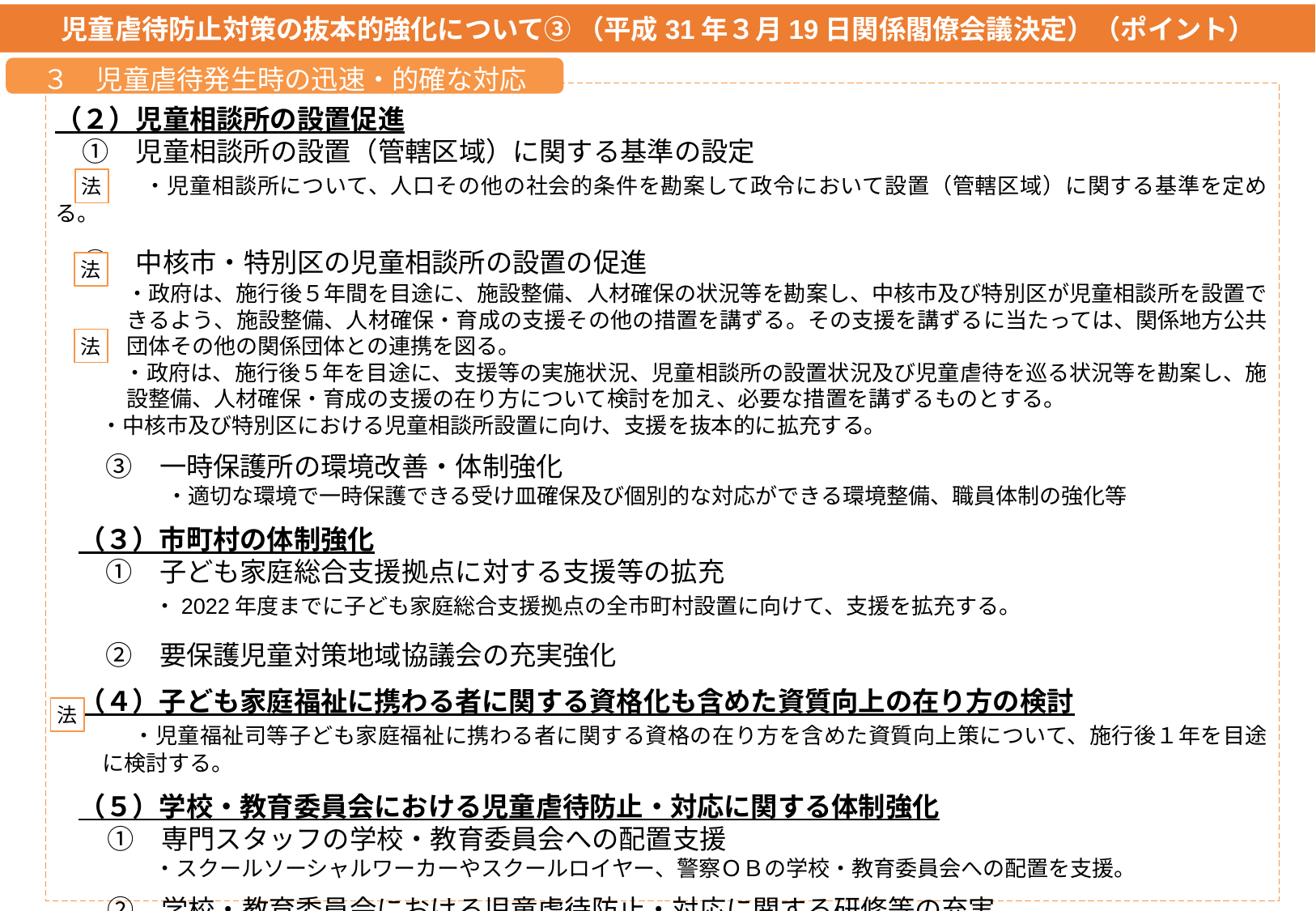

児童虐待防止対策の抜本的強化について③ （平成31年３月19日関係閣僚会議決定）（ポイント）
３　児童虐待発生時の迅速・的確な対応
（２）児童相談所の設置促進
　①　児童相談所の設置（管轄区域）に関する基準の設定
　　　 ・児童相談所について、人口その他の社会的条件を勘案して政令において設置（管轄区域）に関する基準を定める。

　②　中核市・特別区の児童相談所の設置の促進
　・政府は、施行後５年間を目途に、施設整備、人材確保の状況等を勘案し、中核市及び特別区が児童相談所を設置できるよう、施設整備、人材確保・育成の支援その他の措置を講ずる。その支援を講ずるに当たっては、関係地方公共団体その他の関係団体との連携を図る。
　・政府は、施行後５年を目途に、支援等の実施状況、児童相談所の設置状況及び児童虐待を巡る状況等を勘案し、施設整備、人材確保・育成の支援の在り方について検討を加え、必要な措置を講ずるものとする。
　・中核市及び特別区における児童相談所設置に向け、支援を抜本的に拡充する。

　③　一時保護所の環境改善・体制強化
　　　　・適切な環境で一時保護できる受け皿確保及び個別的な対応ができる環境整備、職員体制の強化等

（３）市町村の体制強化
　①　子ども家庭総合支援拠点に対する支援等の拡充
　　 　・2022年度までに子ども家庭総合支援拠点の全市町村設置に向けて、支援を拡充する。

　②　要保護児童対策地域協議会の充実強化

（４）子ども家庭福祉に携わる者に関する資格化も含めた資質向上の在り方の検討
　　・児童福祉司等子ども家庭福祉に携わる者に関する資格の在り方を含めた資質向上策について、施行後１年を目途に検討する。

（５）学校・教育委員会における児童虐待防止・対応に関する体制強化
　 ①　専門スタッフの学校・教育委員会への配置支援
　　　  ・スクールソーシャルワーカーやスクールロイヤー、警察ＯＢの学校・教育委員会への配置を支援。

　 ②　学校・教育委員会における児童虐待防止・対応に関する研修等の充実
　　　　・児童虐待対応マニュアルを作成、実践的な研修を推進。

法
法
法
法